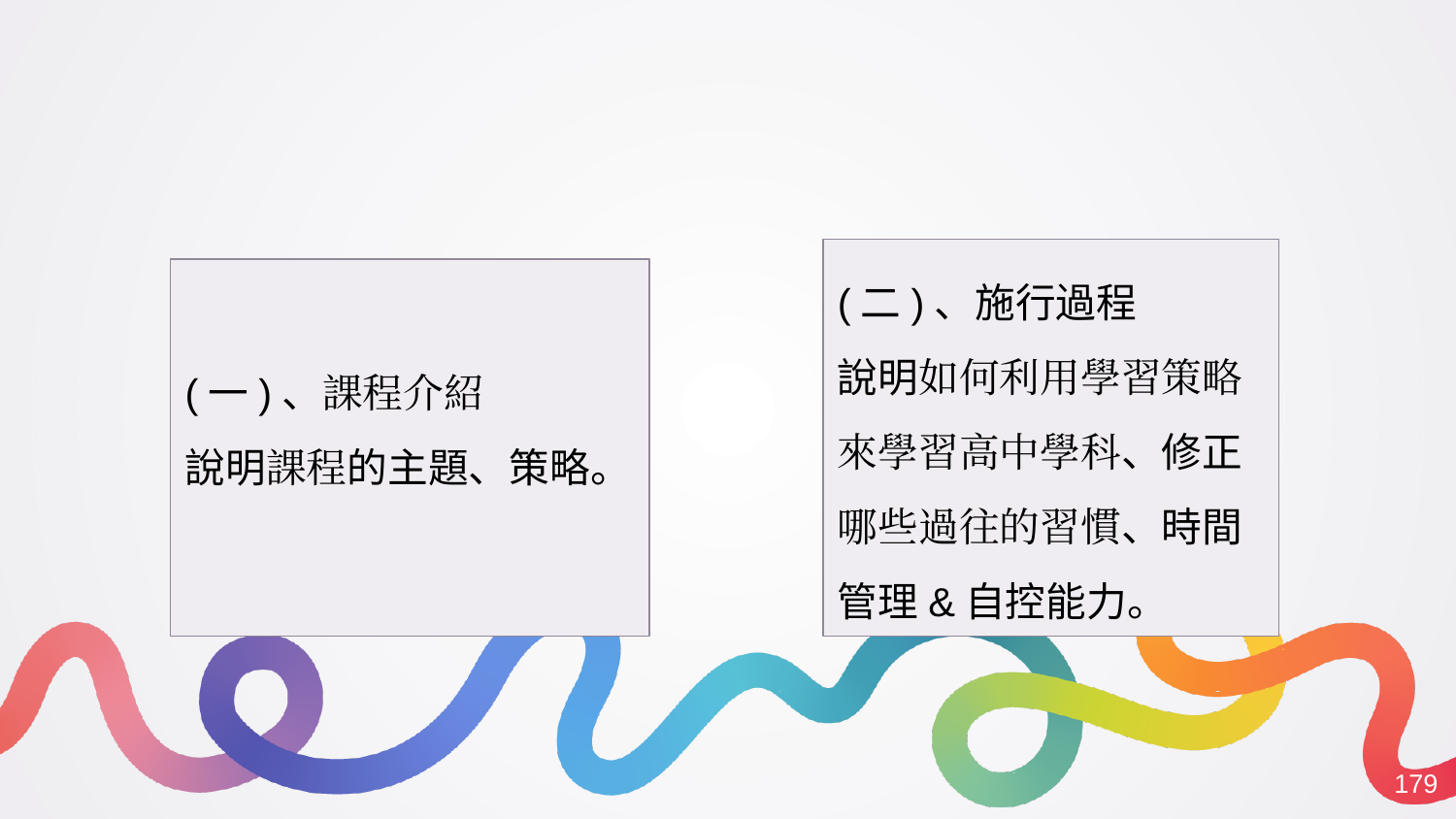

#
第三張ppt

第四張ppt

(二)、施行過程
說明如何利用學習策略來學習高中學科、修正哪些過往的習慣、時間管理&自控能力。
(一)、課程介紹
說明課程的主題、策略。

179